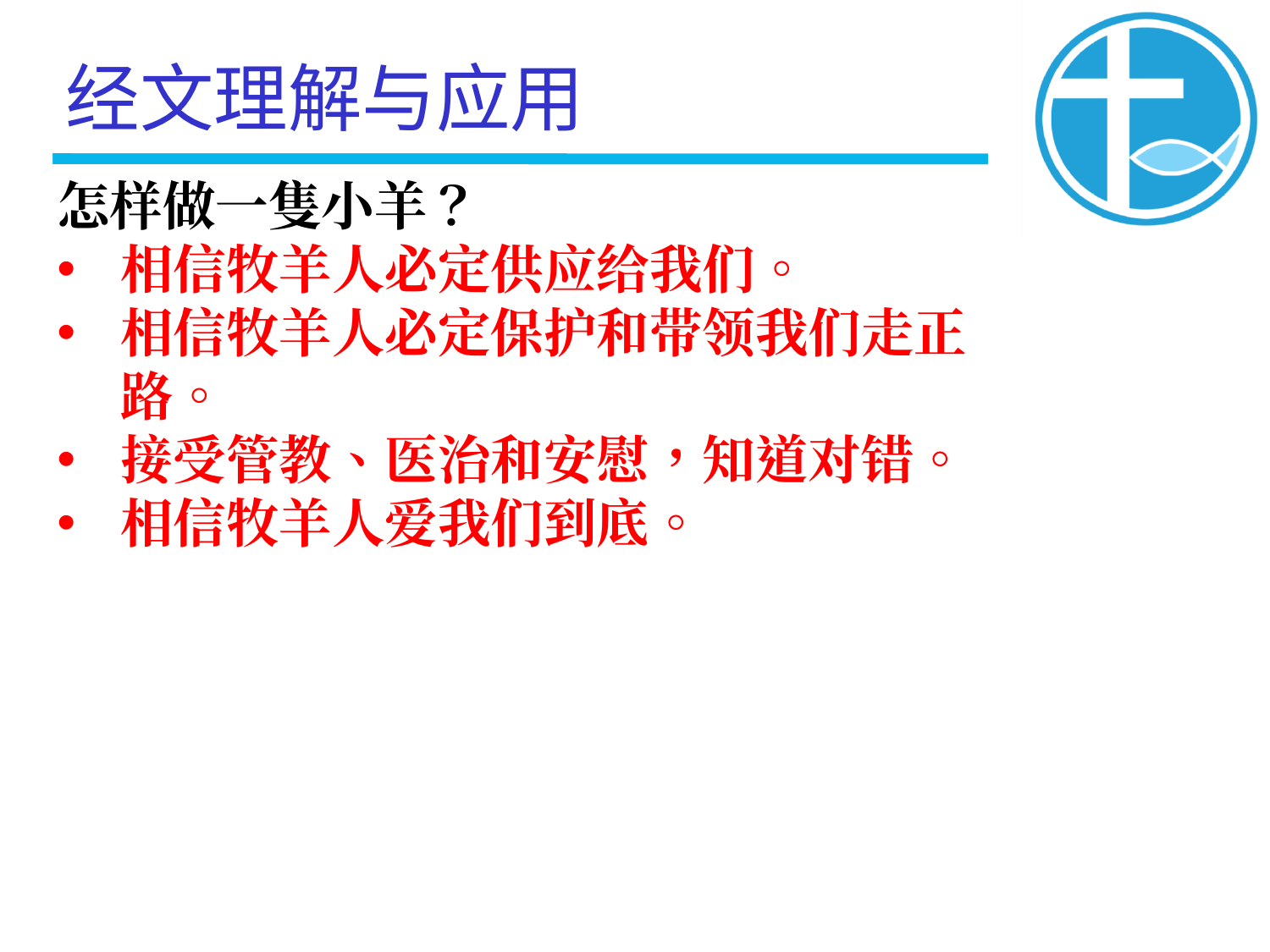

经文理解与应用

怎样做一隻小羊？
相信牧羊人必定供应给我们。
相信牧羊人必定保护和带领我们走正路。
接受管教、医治和安慰，知道对错。
相信牧羊人爱我们到底。